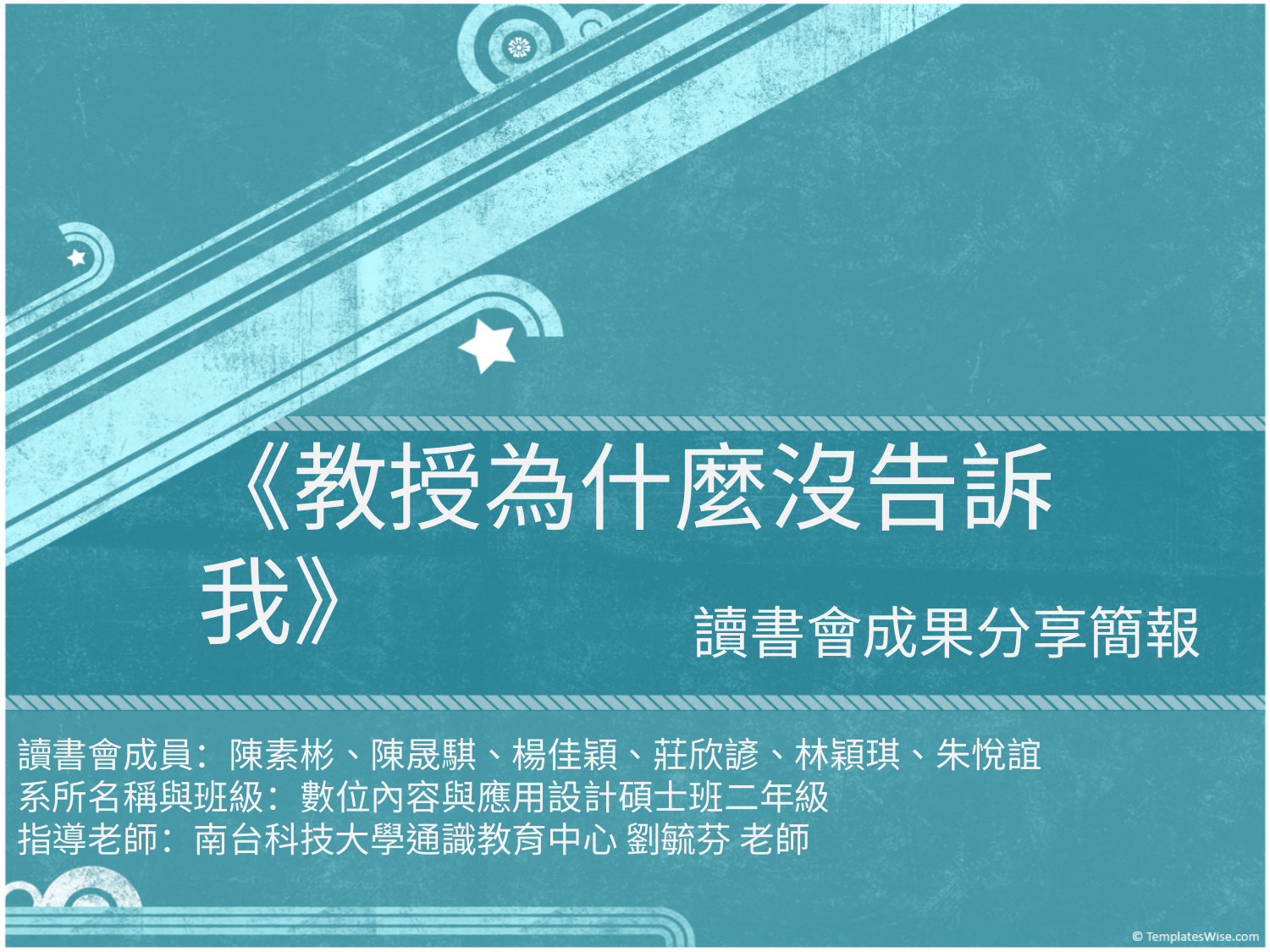

# 《教授為什麼沒告訴我》
讀書會成果分享簡報
讀書會成員：陳素彬、陳晟騏、楊佳穎、莊欣諺、林穎琪、朱悅誼
系所名稱與班級：數位內容與應用設計碩士班二年級
指導老師：南台科技大學通識教育中心 劉毓芬 老師